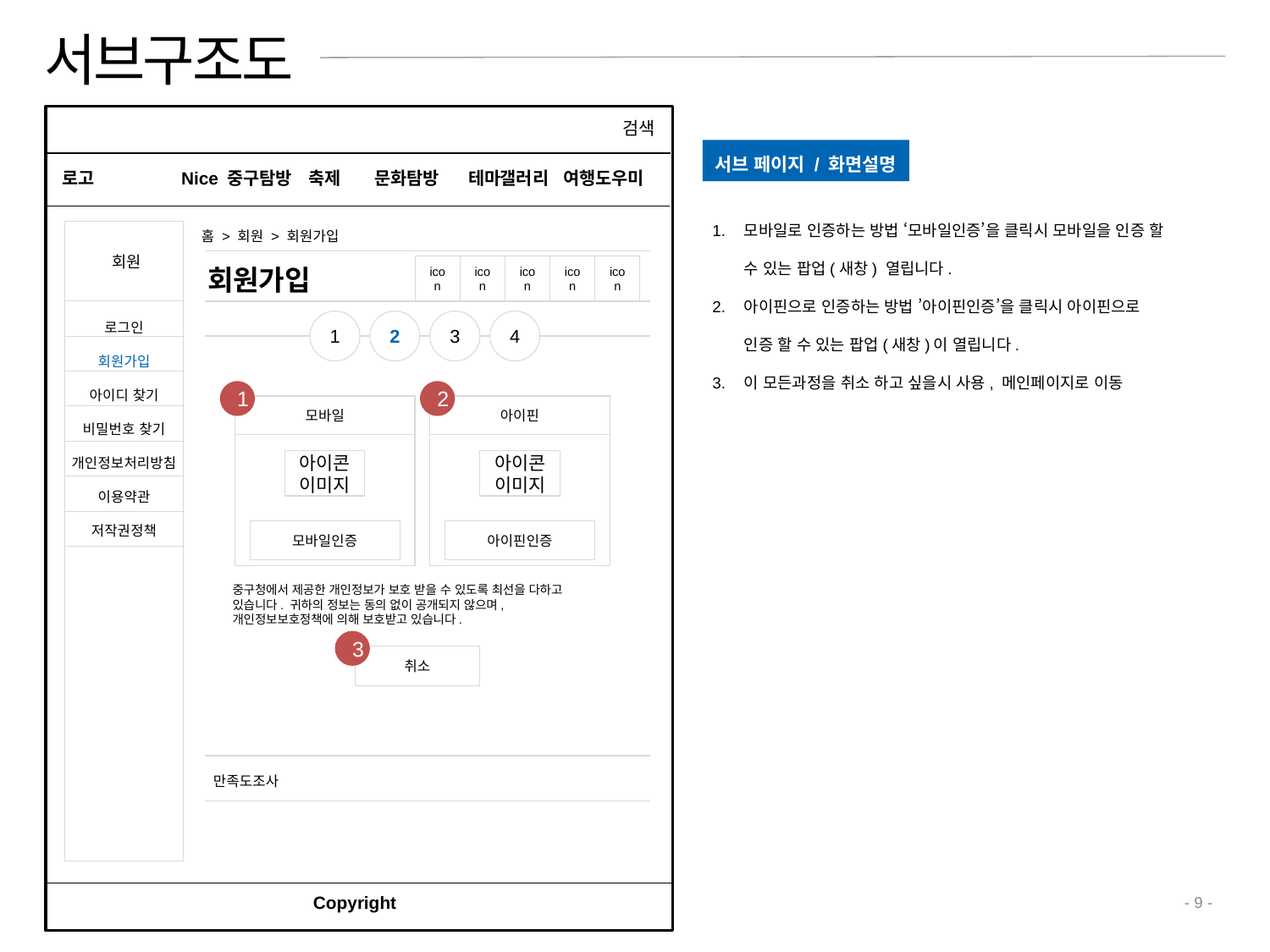

# 서브구조도
ㄷ
검색
서브 페이지 / 화면설명

로고
Nice 중구탐방	축제       문화탐방      테마갤러리   여행도우미
모바일로 인증하는 방법 ‘모바일인증’을 클릭시 모바일을 인증 할 수 있는 팝업(새창) 열립니다.
아이핀으로 인증하는 방법 ’아이핀인증’을 클릭시 아이핀으로 인증 할 수 있는 팝업(새창)이 열립니다.
이 모든과정을 취소 하고 싶을시 사용, 메인페이지로 이동

회원
홈 > 회원 > 회원가입
회원가입
icon
icon
icon
icon
icon
로그인
회원가입
아이디 찾기
비밀번호 찾기
개인정보처리방침
이용약관
저작권정책

1
2
3
4
1
2

모바일

아이핀
아이콘이미지
아이콘이미지
모바일인증
아이핀인증
중구청에서 제공한 개인정보가 보호 받을 수 있도록 최선을 다하고 있습니다. 귀하의 정보는 동의 없이 공개되지 않으며,
개인정보보호정책에 의해 보호받고 있습니다.
3
취소
만족도조사
Copyright